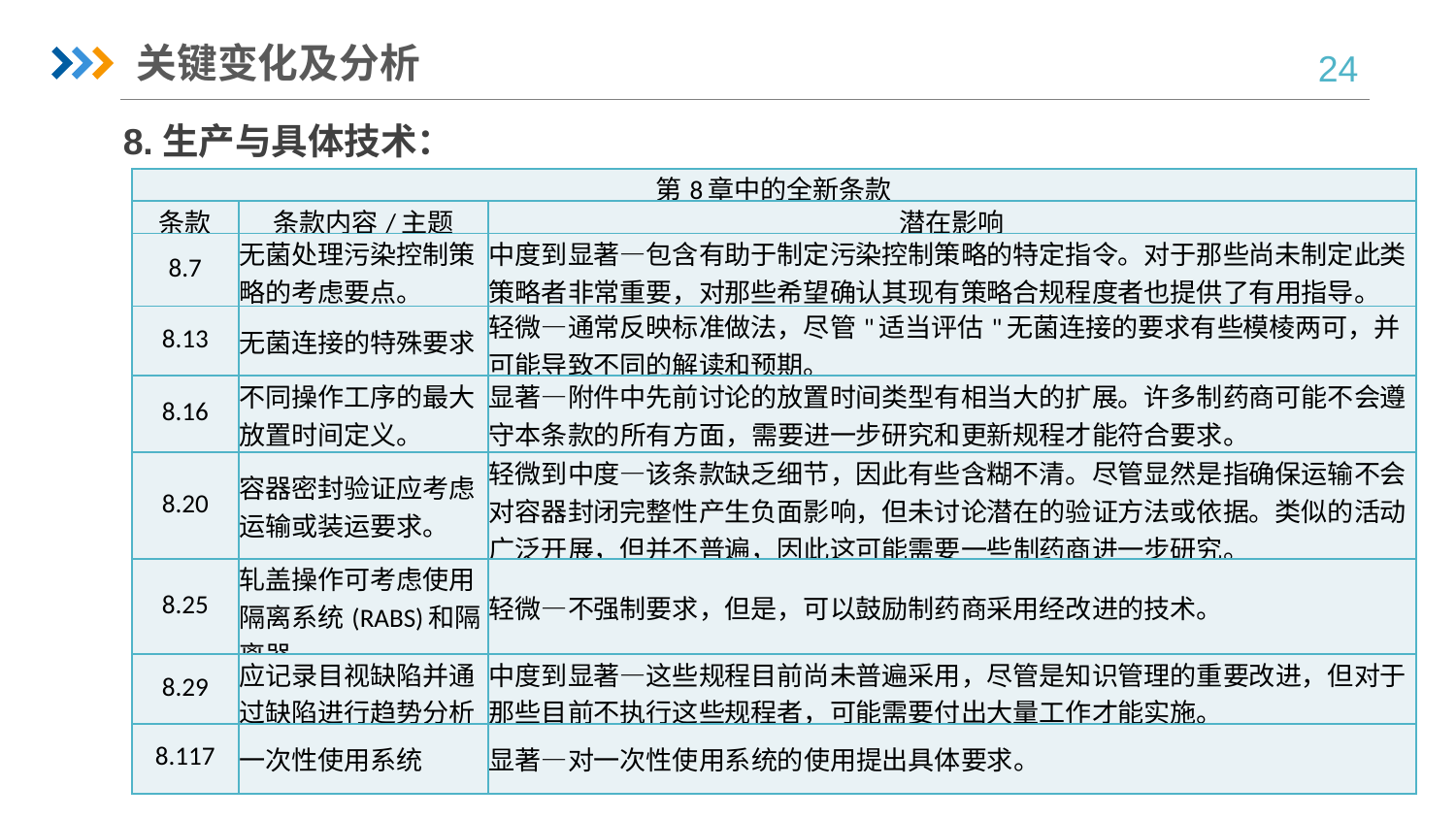

关键变化及分析

8.生产与具体技术：

| 第8章中的全新条款 |  |  |
| --- | --- | --- |
| 条款 | 条款内容/主题 | 潜在影响 |
| 8.7 | 无菌处理污染控制策略的考虑要点。 | 中度到显著—包含有助于制定污染控制策略的特定指令。对于那些尚未制定此类策略者非常重要，对那些希望确认其现有策略合规程度者也提供了有用指导。 |
| 8.13 | 无菌连接的特殊要求 | 轻微—通常反映标准做法，尽管"适当评估"无菌连接的要求有些模棱两可，并可能导致不同的解读和预期。 |
| 8.16 | 不同操作工序的最大放置时间定义。 | 显著—附件中先前讨论的放置时间类型有相当大的扩展。许多制药商可能不会遵守本条款的所有方面，需要进一步研究和更新规程才能符合要求。 |
| 8.20 | 容器密封验证应考虑运输或装运要求。 | 轻微到中度—该条款缺乏细节，因此有些含糊不清。尽管显然是指确保运输不会对容器封闭完整性产生负面影响，但未讨论潜在的验证方法或依据。类似的活动广泛开展，但并不普遍，因此这可能需要一些制药商进一步研究。 |
| 8.25 | 轧盖操作可考虑使用隔离系统(RABS)和隔离器。 | 轻微—不强制要求，但是，可以鼓励制药商采用经改进的技术。 |
| 8.29 | 应记录目视缺陷并通过缺陷进行趋势分析 | 中度到显著—这些规程目前尚未普遍采用，尽管是知识管理的重要改进，但对于那些目前不执行这些规程者，可能需要付出大量工作才能实施。 |
| 8.117 | 一次性使用系统 | 显著—对一次性使用系统的使用提出具体要求。 |